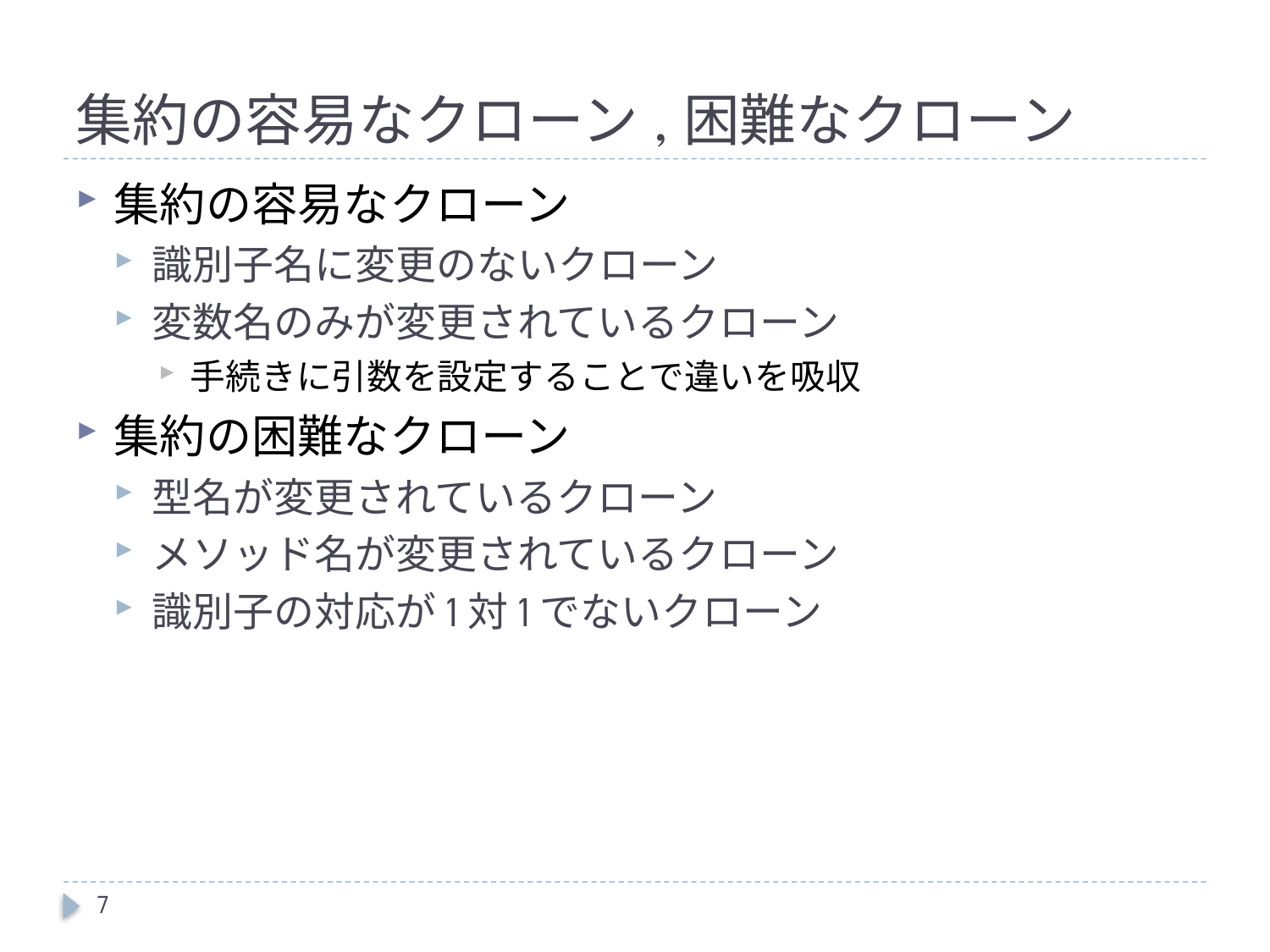

# 集約の容易なクローン,困難なクローン
集約の容易なクローン
識別子名に変更のないクローン
変数名のみが変更されているクローン
手続きに引数を設定することで違いを吸収
集約の困難なクローン
型名が変更されているクローン
メソッド名が変更されているクローン
識別子の対応が1対1でないクローン

7